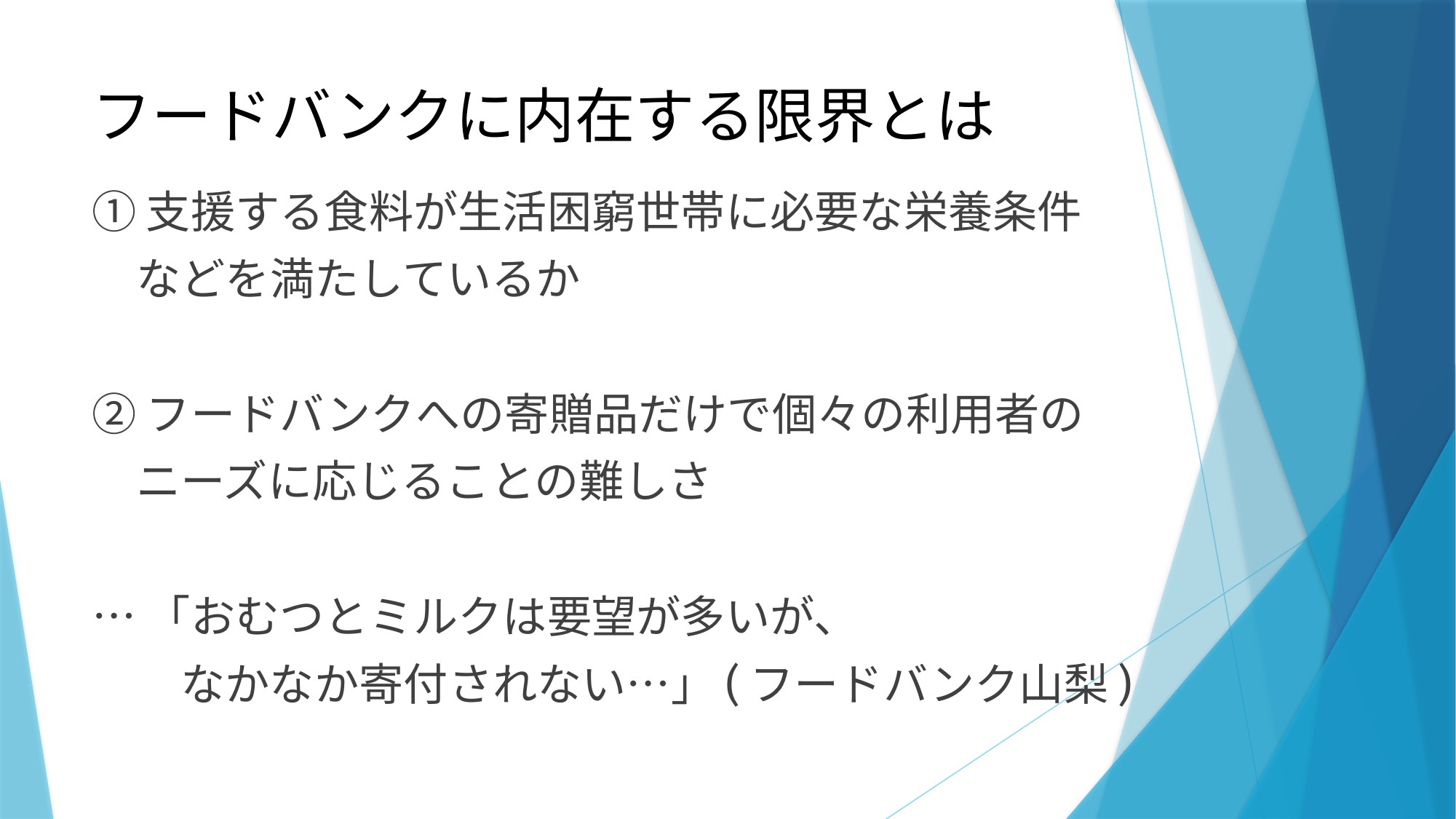

# フードバンクに内在する限界とは
①支援する食料が生活困窮世帯に必要な栄養条件
　などを満たしているか

②フードバンクへの寄贈品だけで個々の利用者の
　ニーズに応じることの難しさ

…「おむつとミルクは要望が多いが、
　　なかなか寄付されない…」(フードバンク山梨)